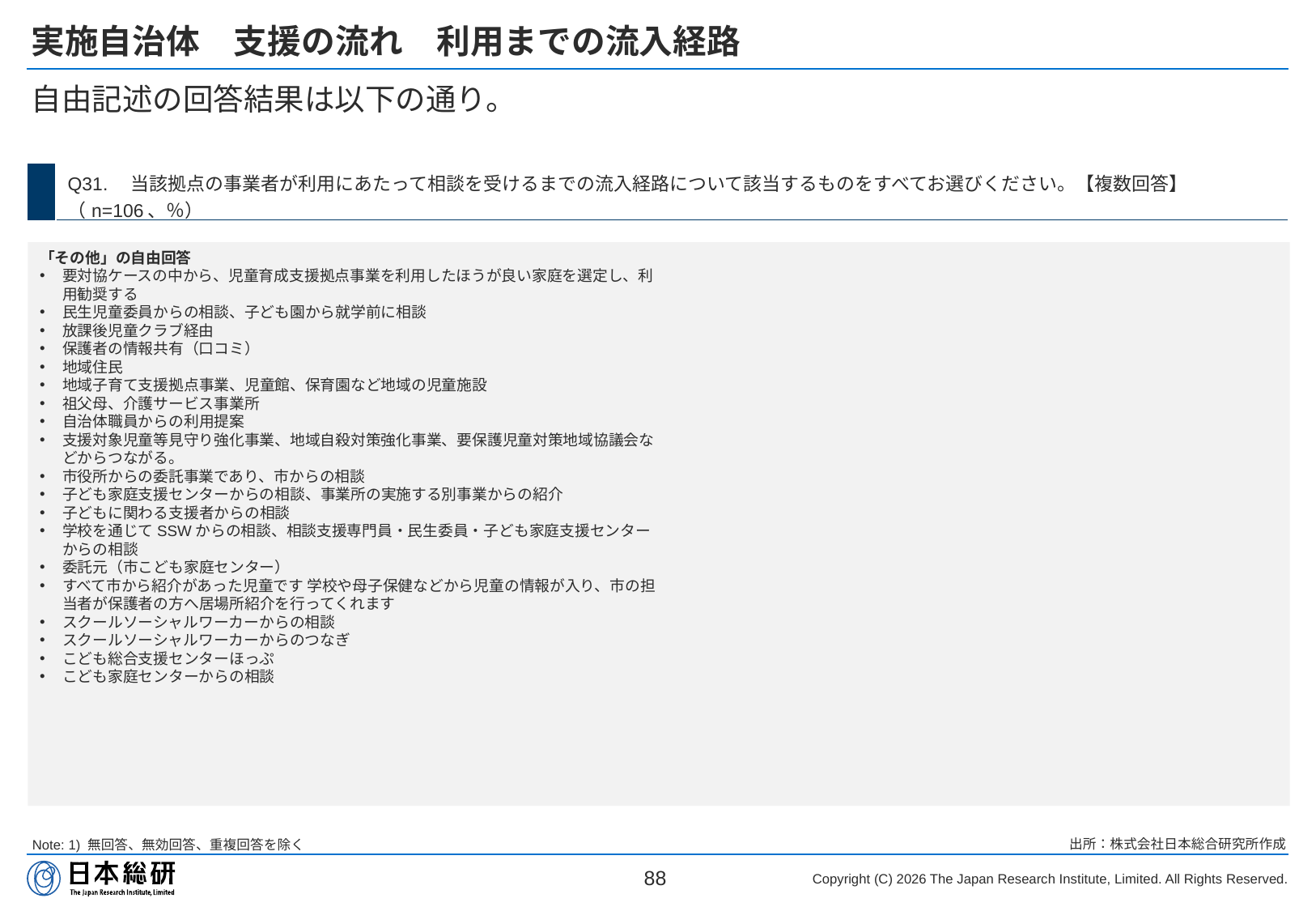

# 実施自治体　支援の流れ　利用までの流入経路
自由記述の回答結果は以下の通り。
|  | Q31.　当該拠点の事業者が利用にあたって相談を受けるまでの流入経路について該当するものをすべてお選びください。【複数回答】 （n=106、％） |
| --- | --- |
「その他」の自由回答
要対協ケースの中から、児童育成支援拠点事業を利用したほうが良い家庭を選定し、利用勧奨する
民生児童委員からの相談、子ども園から就学前に相談
放課後児童クラブ経由
保護者の情報共有（口コミ）
地域住民
地域子育て支援拠点事業、児童館、保育園など地域の児童施設
祖父母、介護サービス事業所
自治体職員からの利用提案
支援対象児童等見守り強化事業、地域自殺対策強化事業、要保護児童対策地域協議会などからつながる。
市役所からの委託事業であり、市からの相談
子ども家庭支援センターからの相談、事業所の実施する別事業からの紹介
子どもに関わる支援者からの相談
学校を通じてSSWからの相談、相談支援専門員・民生委員・子ども家庭支援センターからの相談
委託元（市こども家庭センター）
すべて市から紹介があった児童です 学校や母子保健などから児童の情報が入り、市の担当者が保護者の方へ居場所紹介を行ってくれます
スクールソーシャルワーカーからの相談
スクールソーシャルワーカーからのつなぎ
こども総合支援センターほっぷ
こども家庭センターからの相談

出所：株式会社日本総合研究所作成
Note: 1) 無回答、無効回答、重複回答を除く